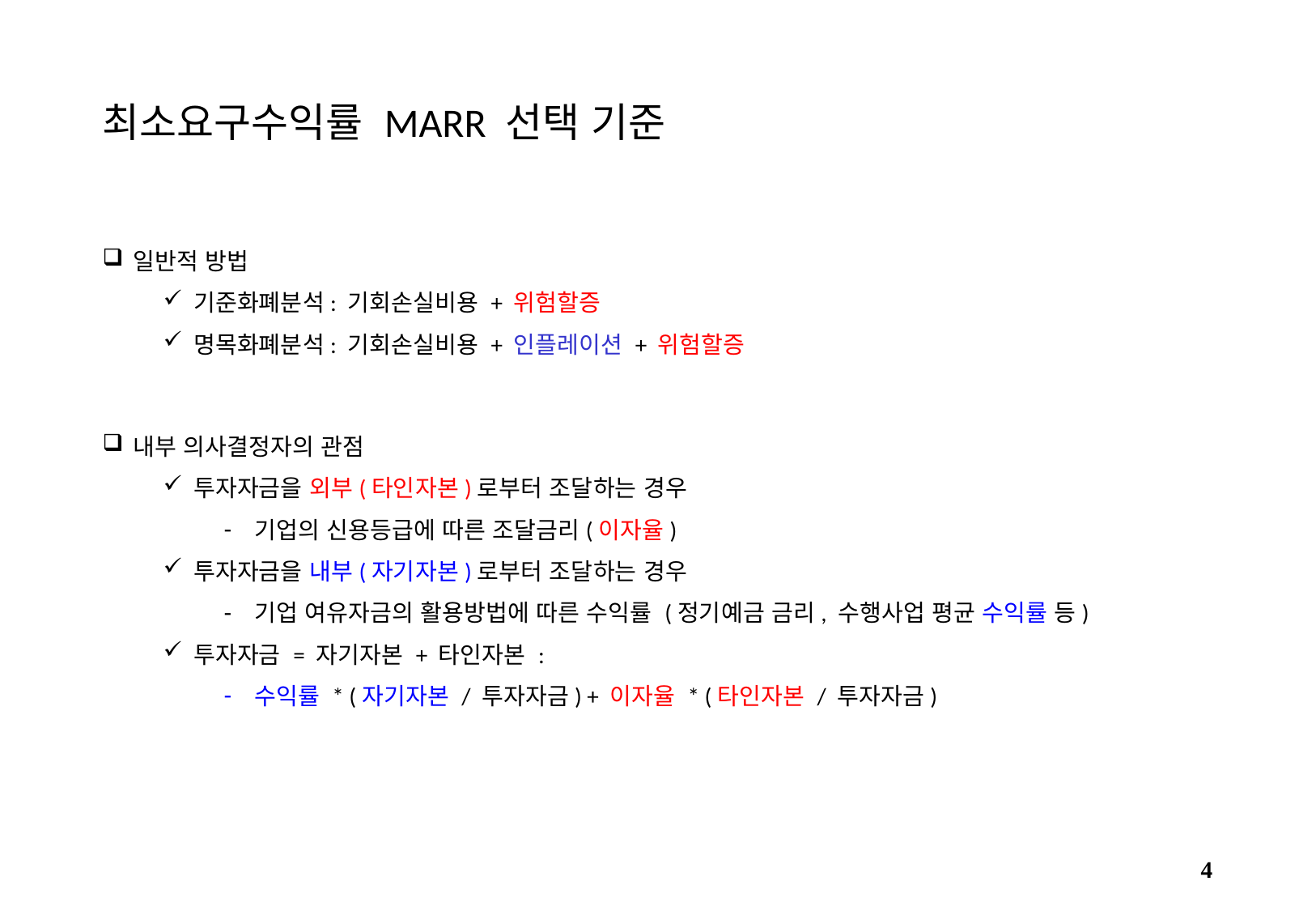

# 최소요구수익률 MARR 선택 기준
일반적 방법
기준화폐분석: 기회손실비용 + 위험할증
명목화폐분석: 기회손실비용 + 인플레이션 + 위험할증

내부 의사결정자의 관점
투자자금을 외부(타인자본)로부터 조달하는 경우
기업의 신용등급에 따른 조달금리(이자율)
투자자금을 내부(자기자본)로부터 조달하는 경우
기업 여유자금의 활용방법에 따른 수익률 (정기예금 금리, 수행사업 평균 수익률 등)
투자자금 = 자기자본 + 타인자본 :
수익률 * (자기자본 / 투자자금) + 이자율 * (타인자본 / 투자자금)

4